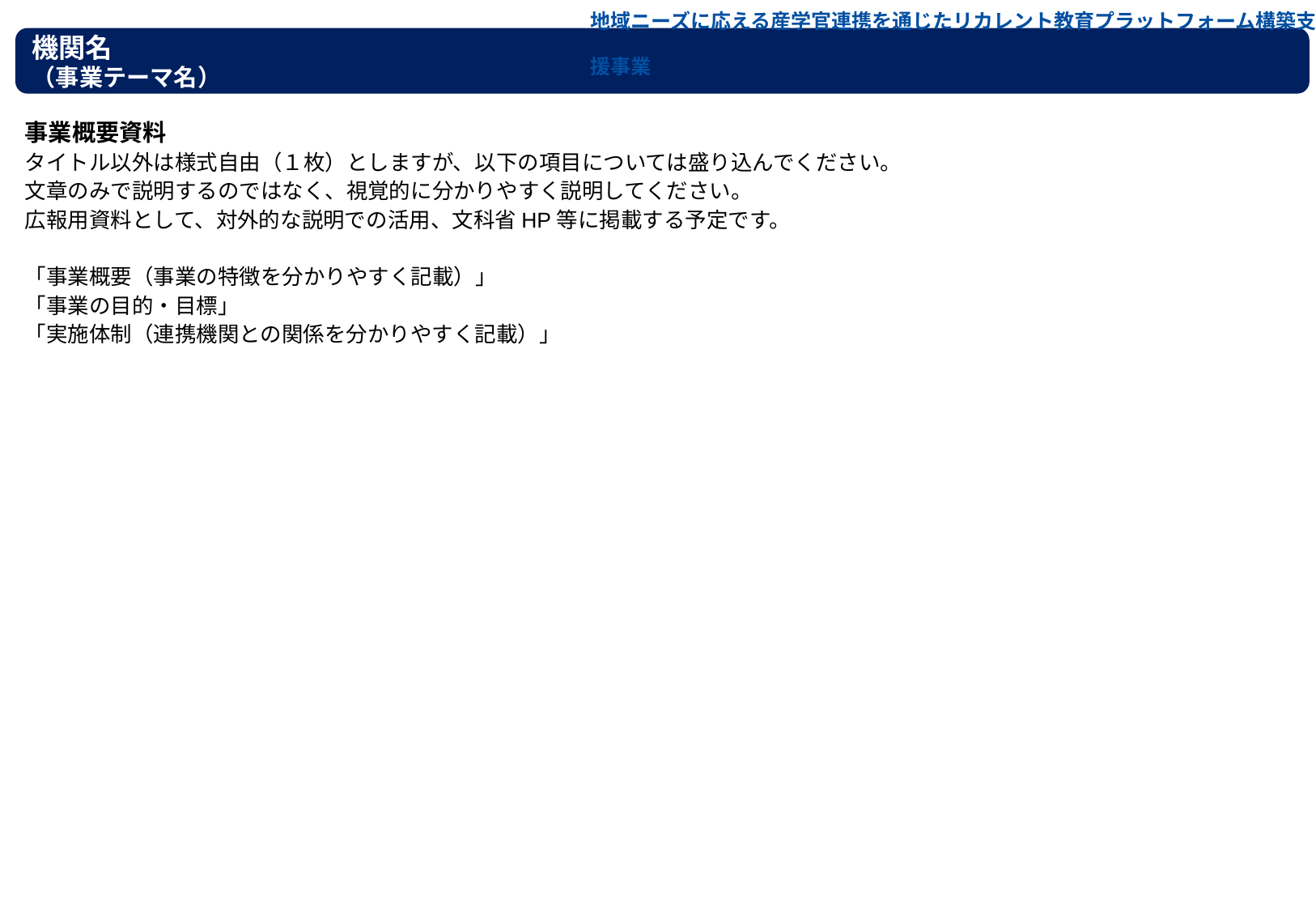

地域ニーズに応える産学官連携を通じたリカレント教育プラットフォーム構築支援事業
機関名
（事業テーマ名）
事業概要資料
タイトル以外は様式自由（１枚）としますが、以下の項目については盛り込んでください。
文章のみで説明するのではなく、視覚的に分かりやすく説明してください。
広報用資料として、対外的な説明での活用、文科省HP等に掲載する予定です。

「事業概要（事業の特徴を分かりやすく記載）」
「事業の目的・目標」
「実施体制（連携機関との関係を分かりやすく記載）」